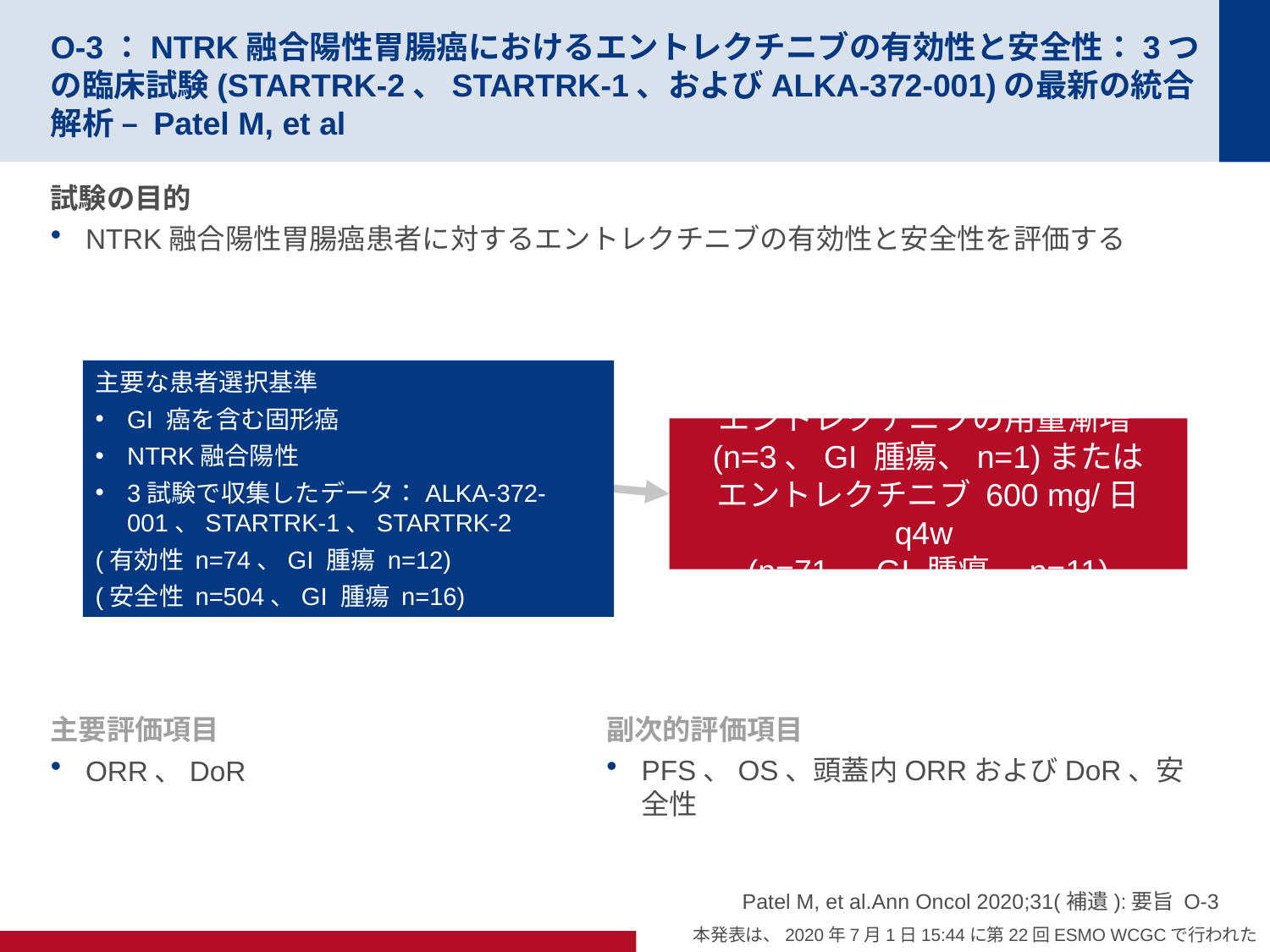

# O-3：NTRK融合陽性胃腸癌におけるエントレクチニブの有効性と安全性：3つの臨床試験(STARTRK-2、STARTRK-1、およびALKA-372-001)の最新の統合解析 – Patel M, et al
試験の目的
NTRK融合陽性胃腸癌患者に対するエントレクチニブの有効性と安全性を評価する
主要な患者選択基準
GI 癌を含む固形癌
NTRK融合陽性
3試験で収集したデータ：ALKA-372-001、STARTRK-1、STARTRK-2
(有効性 n=74、GI 腫瘍 n=12)
(安全性 n=504、GI 腫瘍 n=16)
エントレクチニブの用量漸増
(n=3、GI 腫瘍、n=1)または
エントレクチニブ 600 mg/日 q4w
(n=71、GI 腫瘍、n=11)
主要評価項目
ORR、DoR

副次的評価項目
PFS、OS、頭蓋内ORRおよびDoR、安全性
Patel M, et al.Ann Oncol 2020;31(補遺):要旨 O-3
本発表は、2020年7月1日15:44に第22回ESMO WCGCで行われた